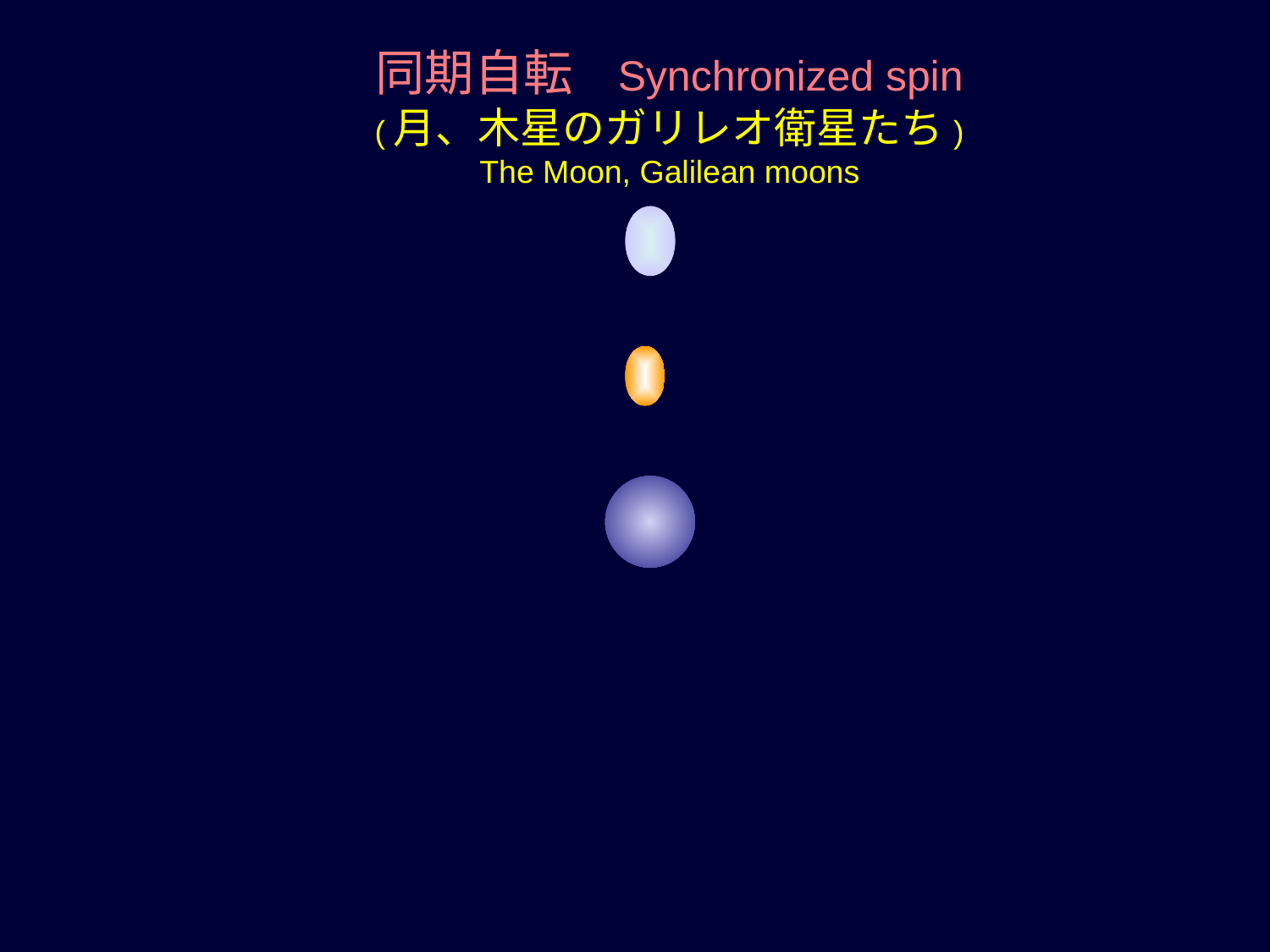

同期自転   Synchronized spin
(月、木星のガリレオ衛星たち)
The Moon, Galilean moons